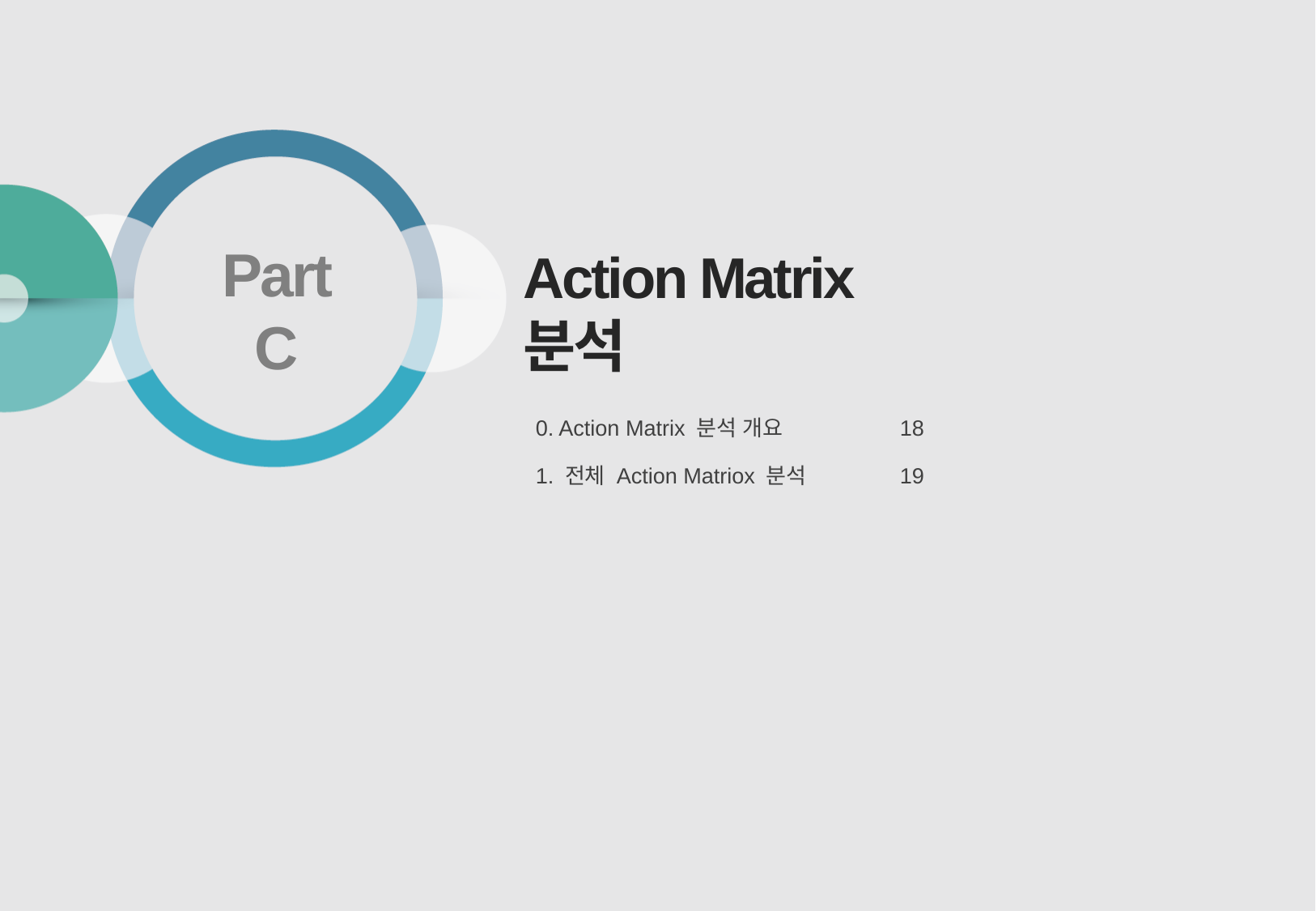

# Action Matrix 분석
Part C
0. Action Matrix 분석 개요	18
1. 전체 Action Matriox 분석	19